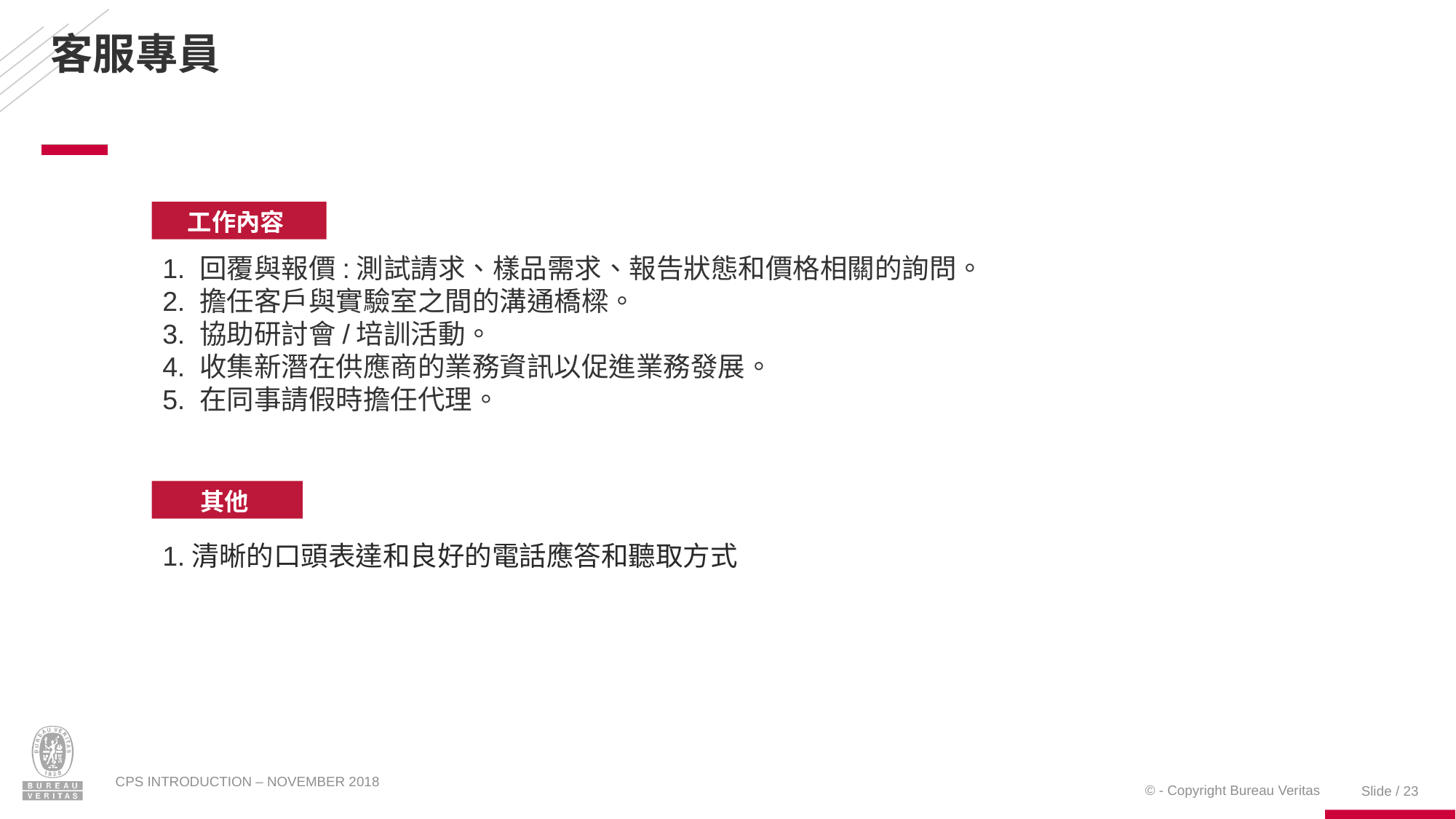

# 客服專員

工作內容
1. 回覆與報價:測試請求、樣品需求、報告狀態和價格相關的詢問。
2. 擔任客戶與實驗室之間的溝通橋樑。
3. 協助研討會/培訓活動。
4. 收集新潛在供應商的業務資訊以促進業務發展。
5. 在同事請假時擔任代理。

其他
1.清晰的口頭表達和良好的電話應答和聽取方式
CPS INTRODUCTION – NOVEMBER 2018
Slide / 23